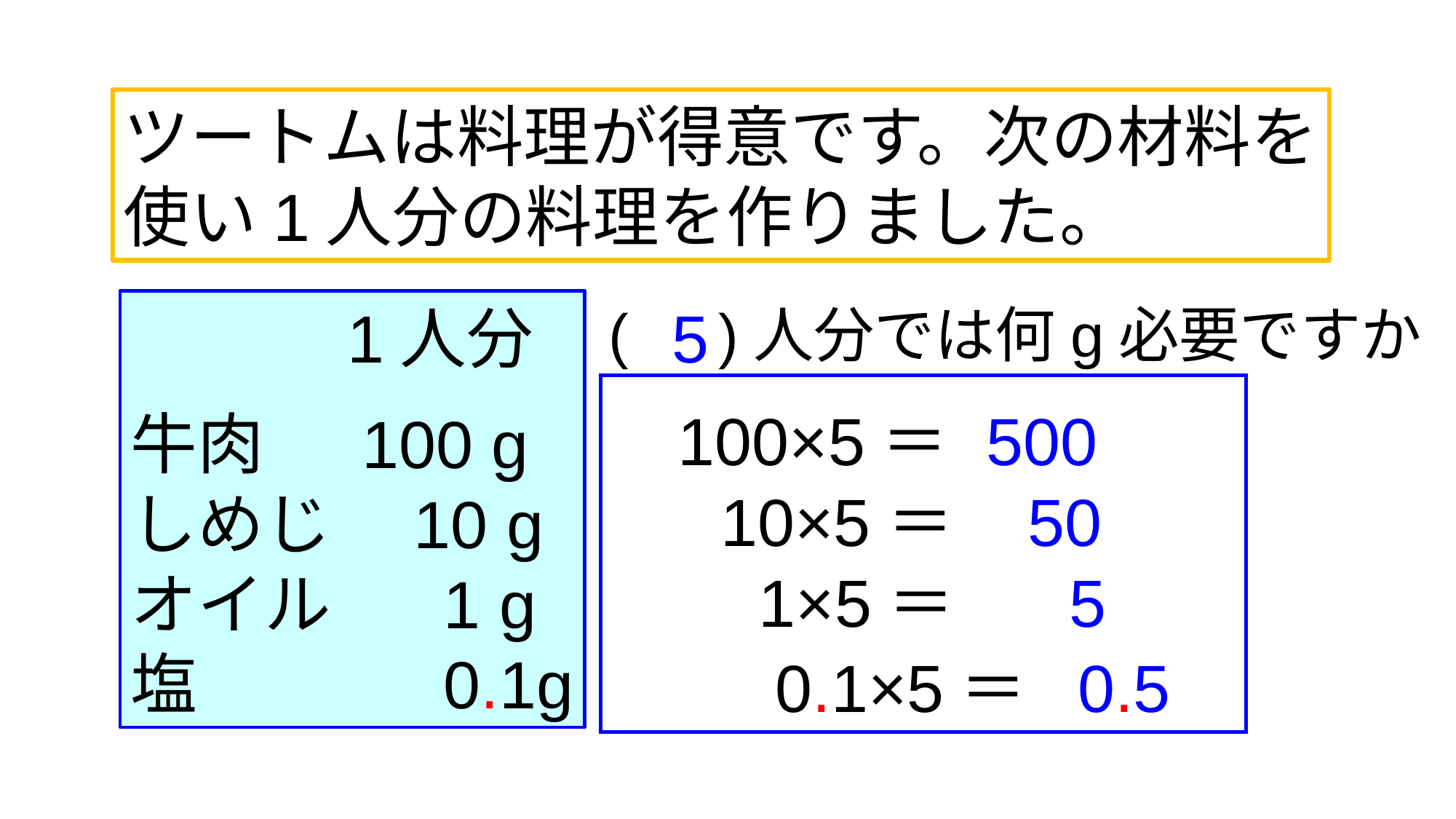

ツートムは料理が得意です。次の材料を
使い1人分の料理を作りました。
　　　1人分

牛肉　 100 g
しめじ　10 g
オイル  　1 g
塩　　　  0.1g
(　)人分では何g必要ですか
5

100×5＝
500
10×5＝
50
1×5＝
5
 0.1×5＝
0.5